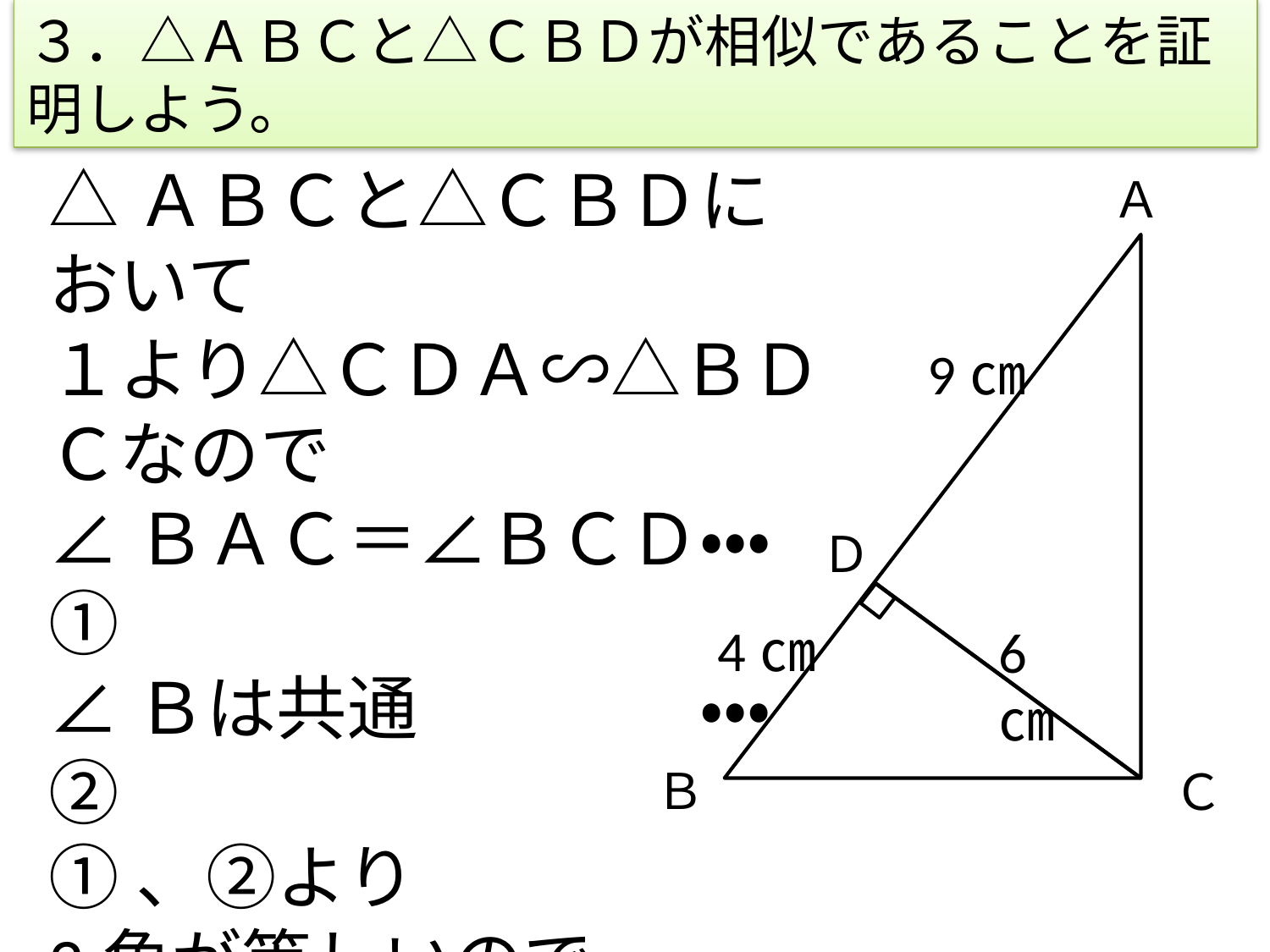

３．△ＡＢＣと△ＣＢＤが相似であることを証明しよう。
△ＡＢＣと△ＣＢＤにおいて
１より△ＣＤＡ∽△ＢＤＣなので
∠ＢＡＣ＝∠ＢＣＤ・・・①
∠Ｂは共通　　　　・・・②
①、②より
2角が等しいので
△ＡＢＣ∽△ＣＢＤ
Ａ

Ｂ
Ｃ
9㎝
Ｄ
4㎝
6㎝